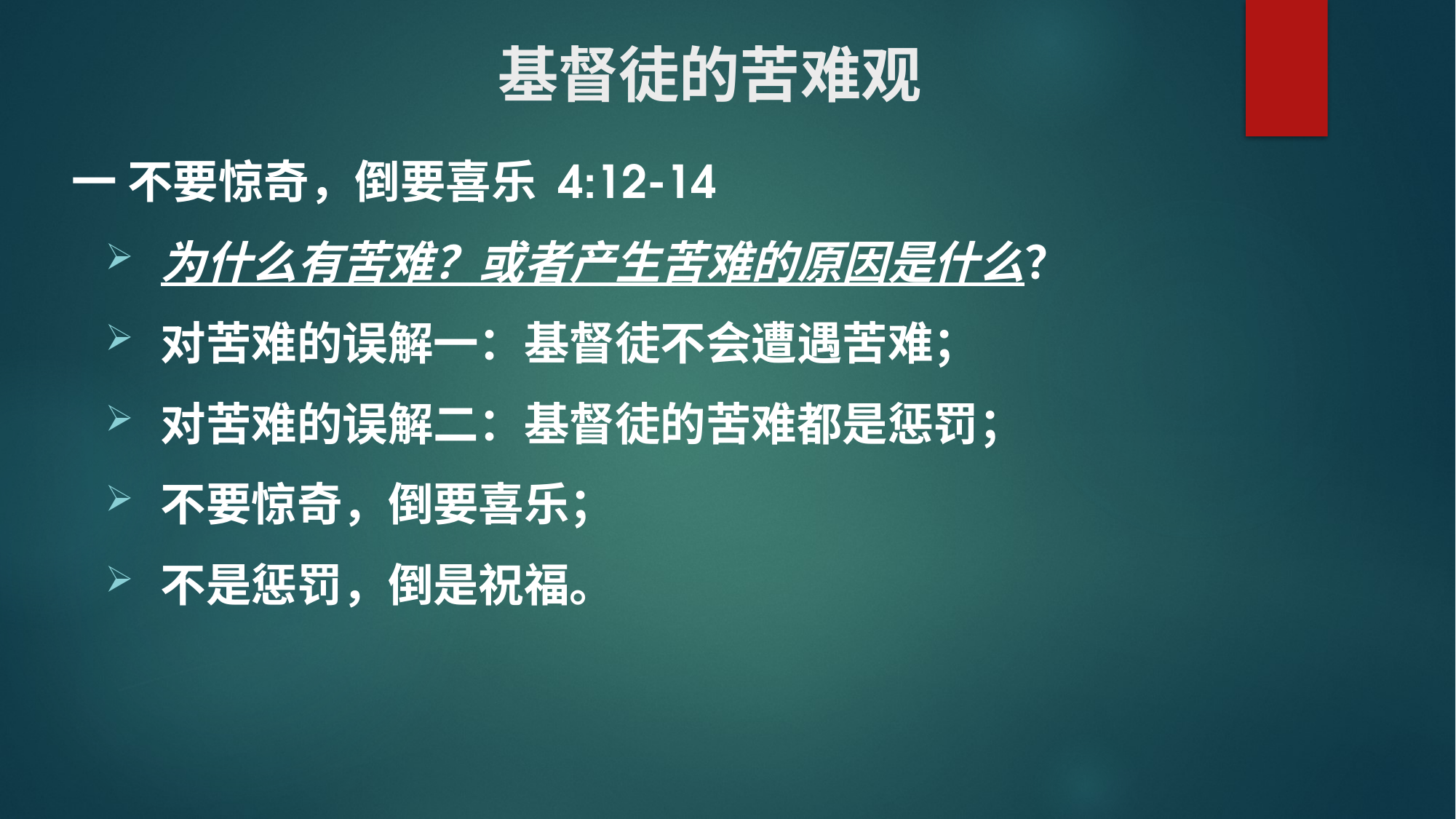

# 基督徒的苦难观
 一 不要惊奇，倒要喜乐 4:12-14
 为什么有苦难？或者产生苦难的原因是什么？
 对苦难的误解一：基督徒不会遭遇苦难；
 对苦难的误解二：基督徒的苦难都是惩罚；
 不要惊奇，倒要喜乐；
 不是惩罚，倒是祝福。